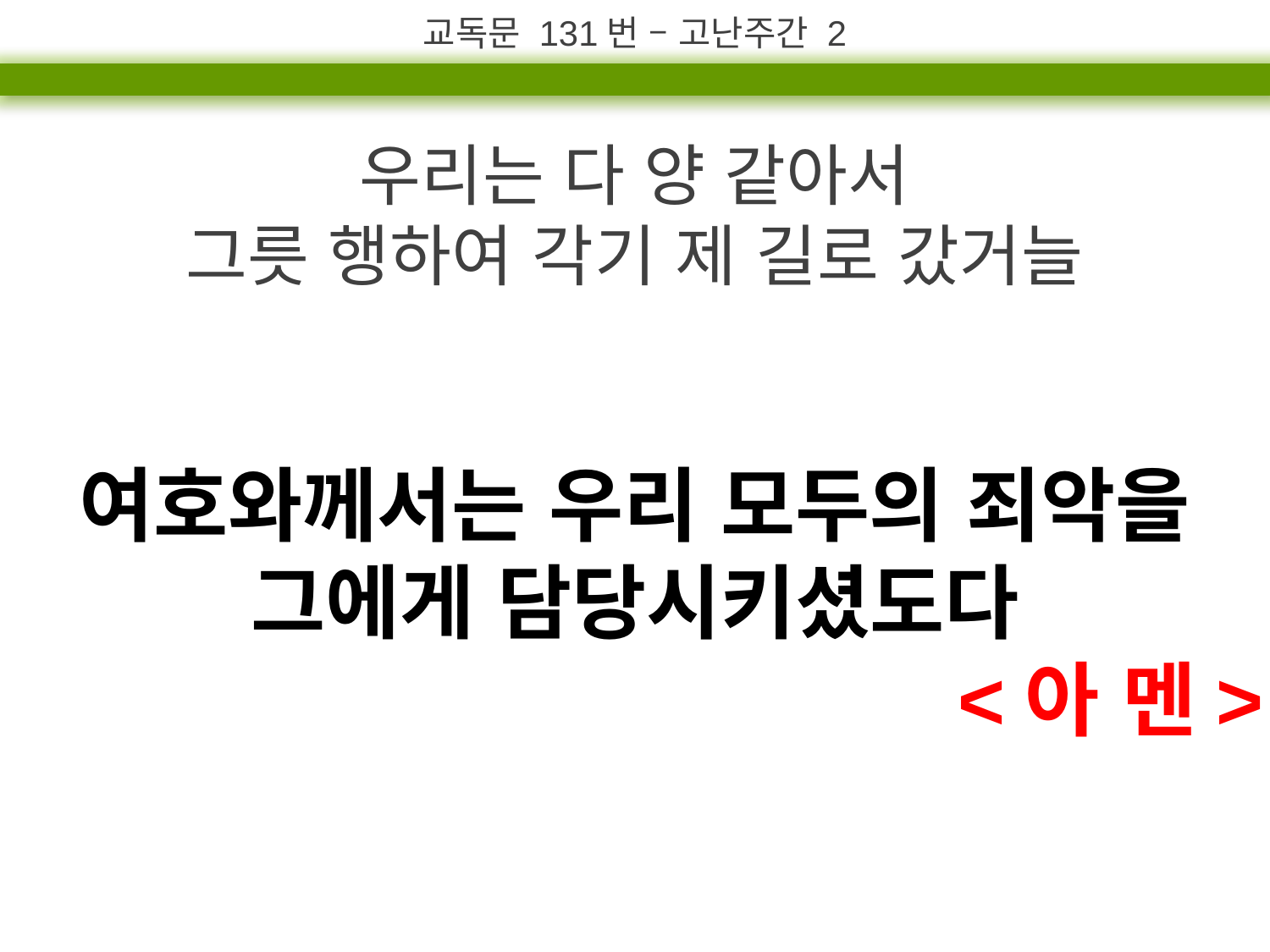

교독문 131번 – 고난주간 2

우리는 다 양 같아서
그릇 행하여 각기 제 길로 갔거늘
여호와께서는 우리 모두의 죄악을 그에게 담당시키셨도다
<아 멘>